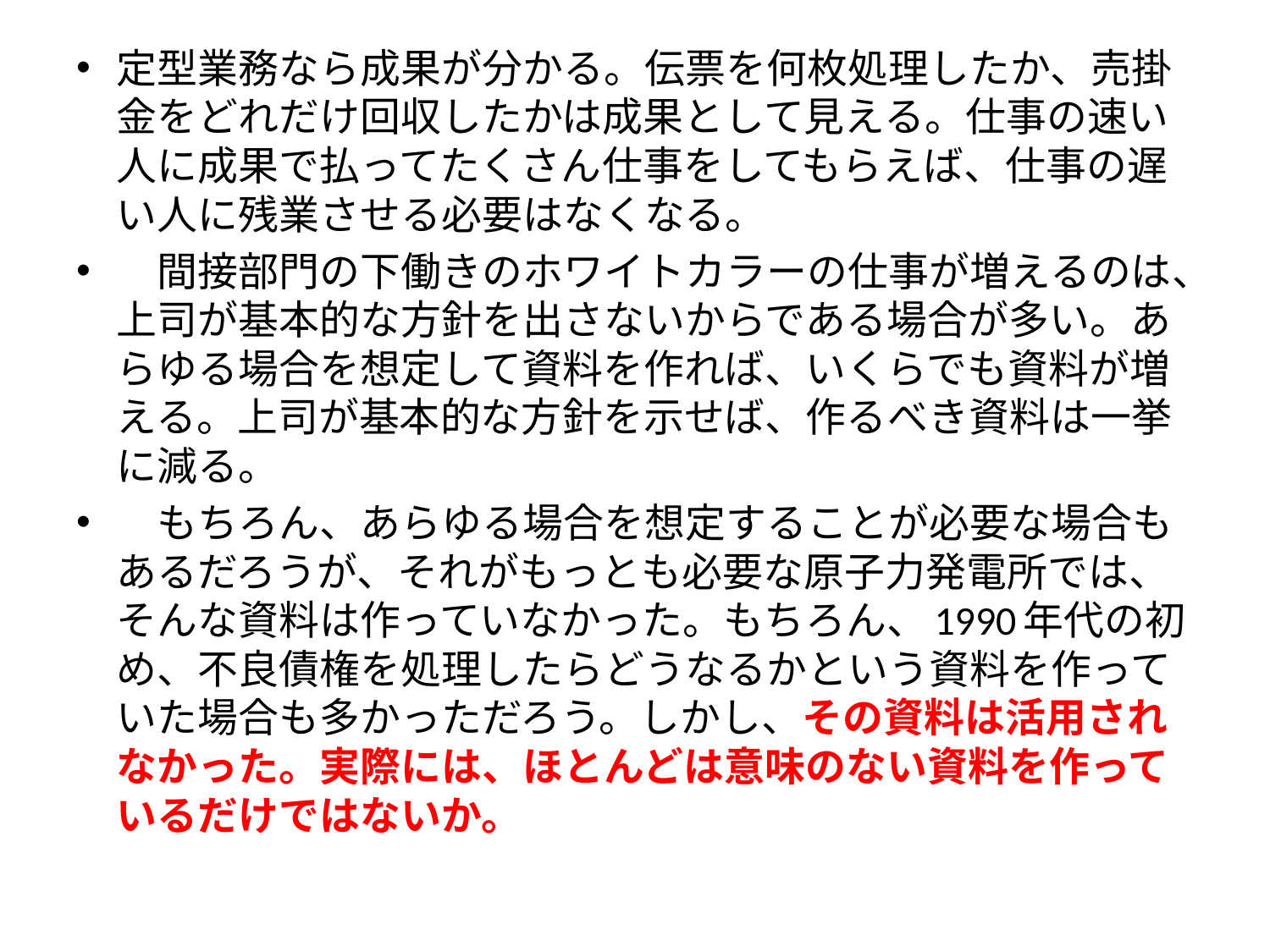

定型業務なら成果が分かる。伝票を何枚処理したか、売掛金をどれだけ回収したかは成果として見える。仕事の速い人に成果で払ってたくさん仕事をしてもらえば、仕事の遅い人に残業させる必要はなくなる。
　間接部門の下働きのホワイトカラーの仕事が増えるのは、上司が基本的な方針を出さないからである場合が多い。あらゆる場合を想定して資料を作れば、いくらでも資料が増える。上司が基本的な方針を示せば、作るべき資料は一挙に減る。
　もちろん、あらゆる場合を想定することが必要な場合もあるだろうが、それがもっとも必要な原子力発電所では、そんな資料は作っていなかった。もちろん、1990年代の初め、不良債権を処理したらどうなるかという資料を作っていた場合も多かっただろう。しかし、その資料は活用されなかった。実際には、ほとんどは意味のない資料を作っているだけではないか。